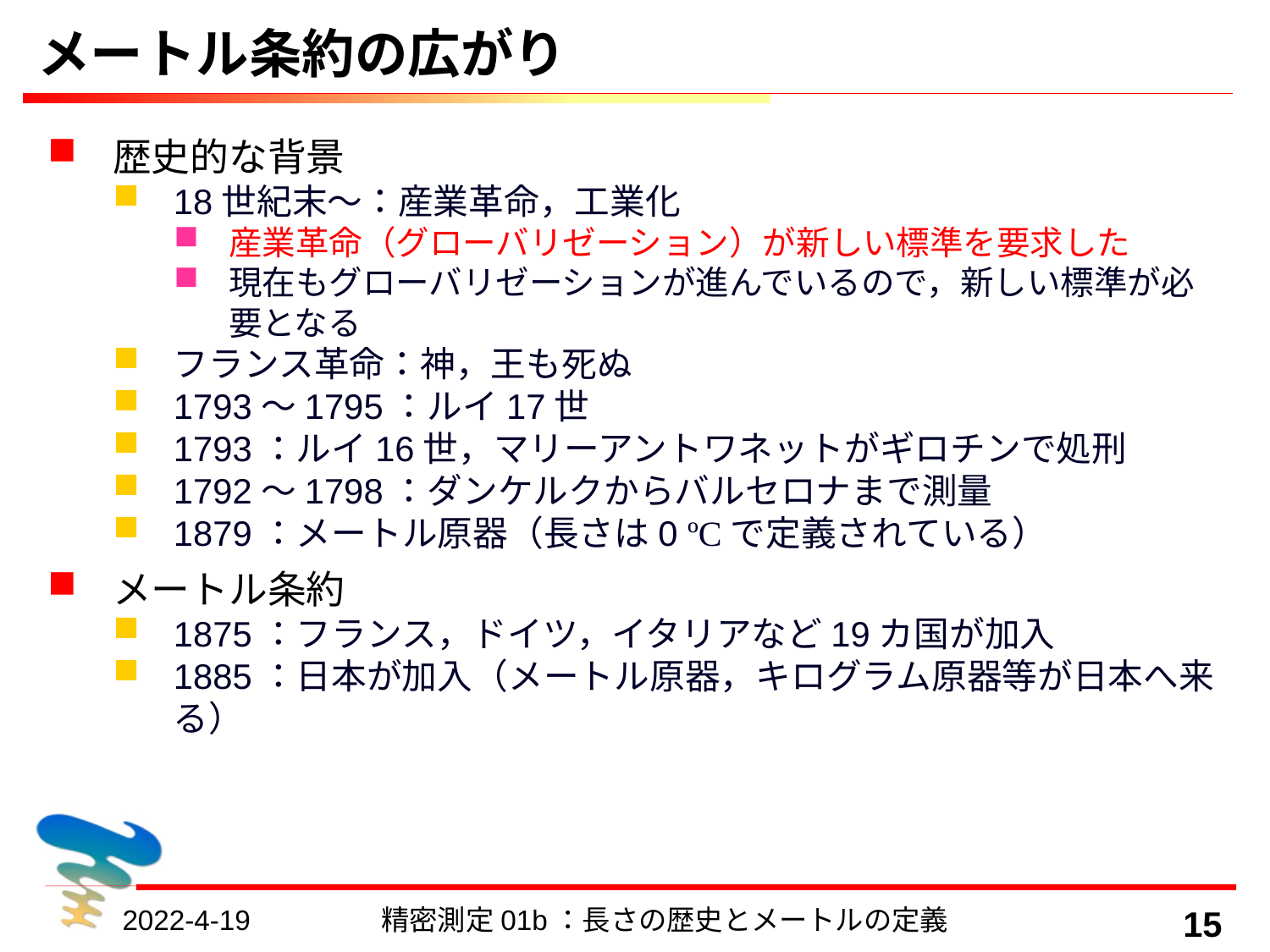

# メートル条約の広がり
歴史的な背景
18世紀末～：産業革命，工業化
産業革命（グローバリゼーション）が新しい標準を要求した
現在もグローバリゼーションが進んでいるので，新しい標準が必要となる
フランス革命：神，王も死ぬ
1793～1795：ルイ17世
1793：ルイ16世，マリーアントワネットがギロチンで処刑
1792～1798：ダンケルクからバルセロナまで測量
1879：メートル原器（長さは0 ºCで定義されている）
メートル条約
1875：フランス，ドイツ，イタリアなど19カ国が加入
1885：日本が加入（メートル原器，キログラム原器等が日本へ来る）
2022-4-19
精密測定01b：長さの歴史とメートルの定義
15